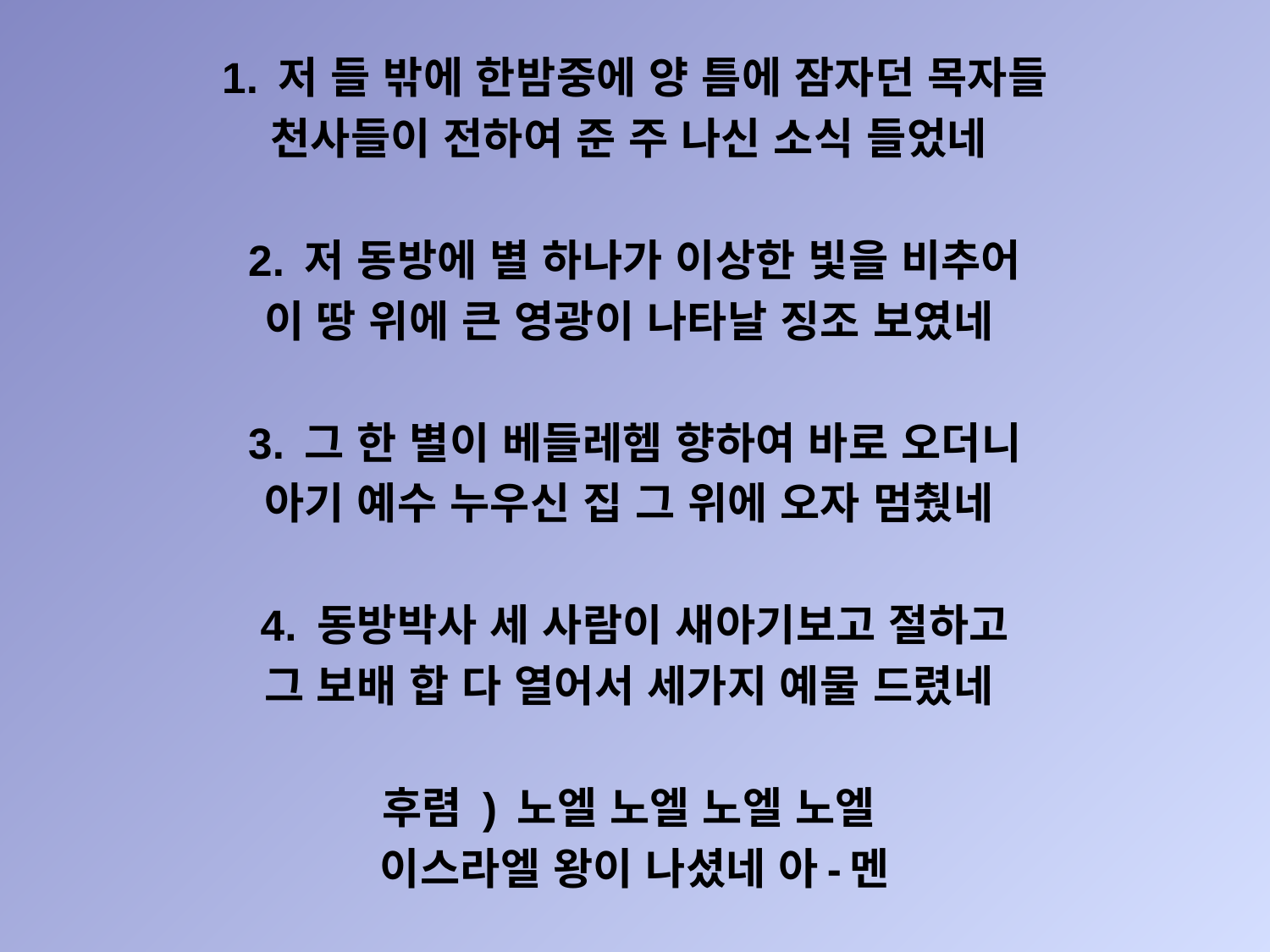

1. 저 들 밖에 한밤중에 양 틈에 잠자던 목자들
천사들이 전하여 준 주 나신 소식 들었네

2. 저 동방에 별 하나가 이상한 빛을 비추어
이 땅 위에 큰 영광이 나타날 징조 보였네

3. 그 한 별이 베들레헴 향하여 바로 오더니
아기 예수 누우신 집 그 위에 오자 멈췄네

4. 동방박사 세 사람이 새아기보고 절하고
그 보배 합 다 열어서 세가지 예물 드렸네

후렴 ) 노엘 노엘 노엘 노엘
이스라엘 왕이 나셨네 아-멘